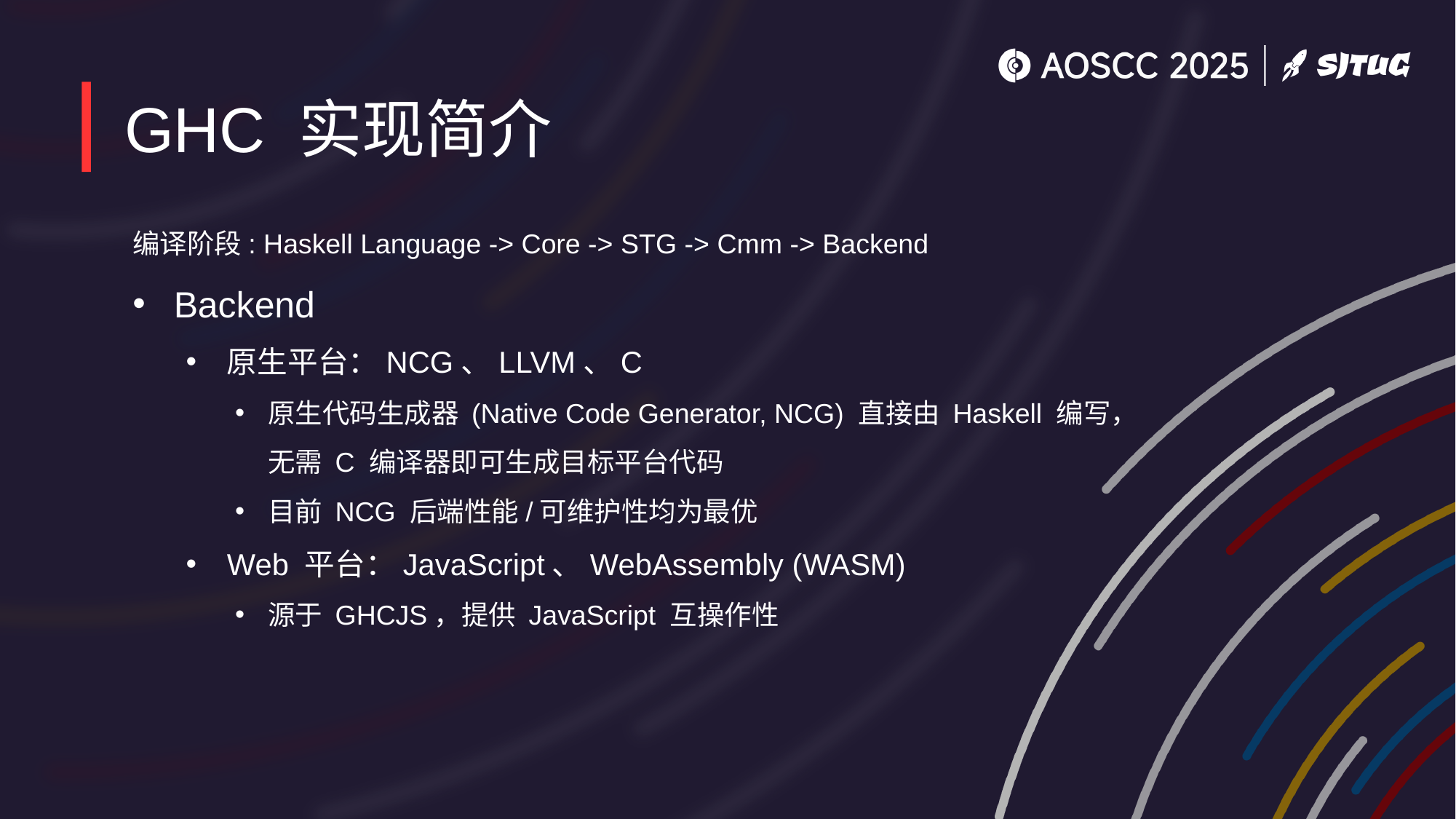

# GHC 实现简介
编译阶段: Haskell Language -> Core -> STG -> Cmm -> Backend
Backend
原生平台：NCG、LLVM、C
原生代码生成器 (Native Code Generator, NCG) 直接由 Haskell 编写，无需 C 编译器即可生成目标平台代码
目前 NCG 后端性能/可维护性均为最优
Web 平台：JavaScript、WebAssembly (WASM)
源于 GHCJS，提供 JavaScript 互操作性